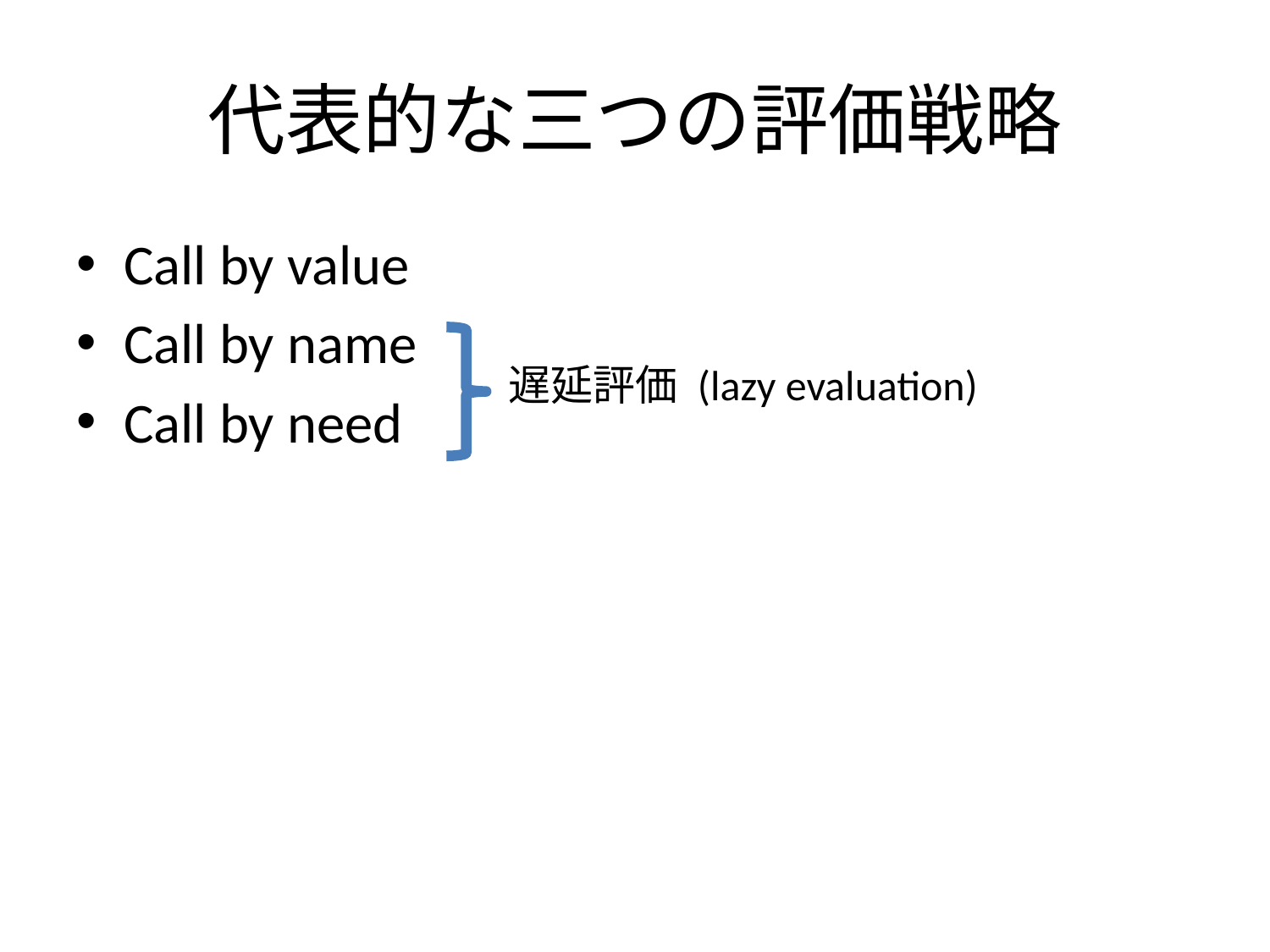

# 代表的な三つの評価戦略
Call by value
Call by name
Call by need

遅延評価 (lazy evaluation)